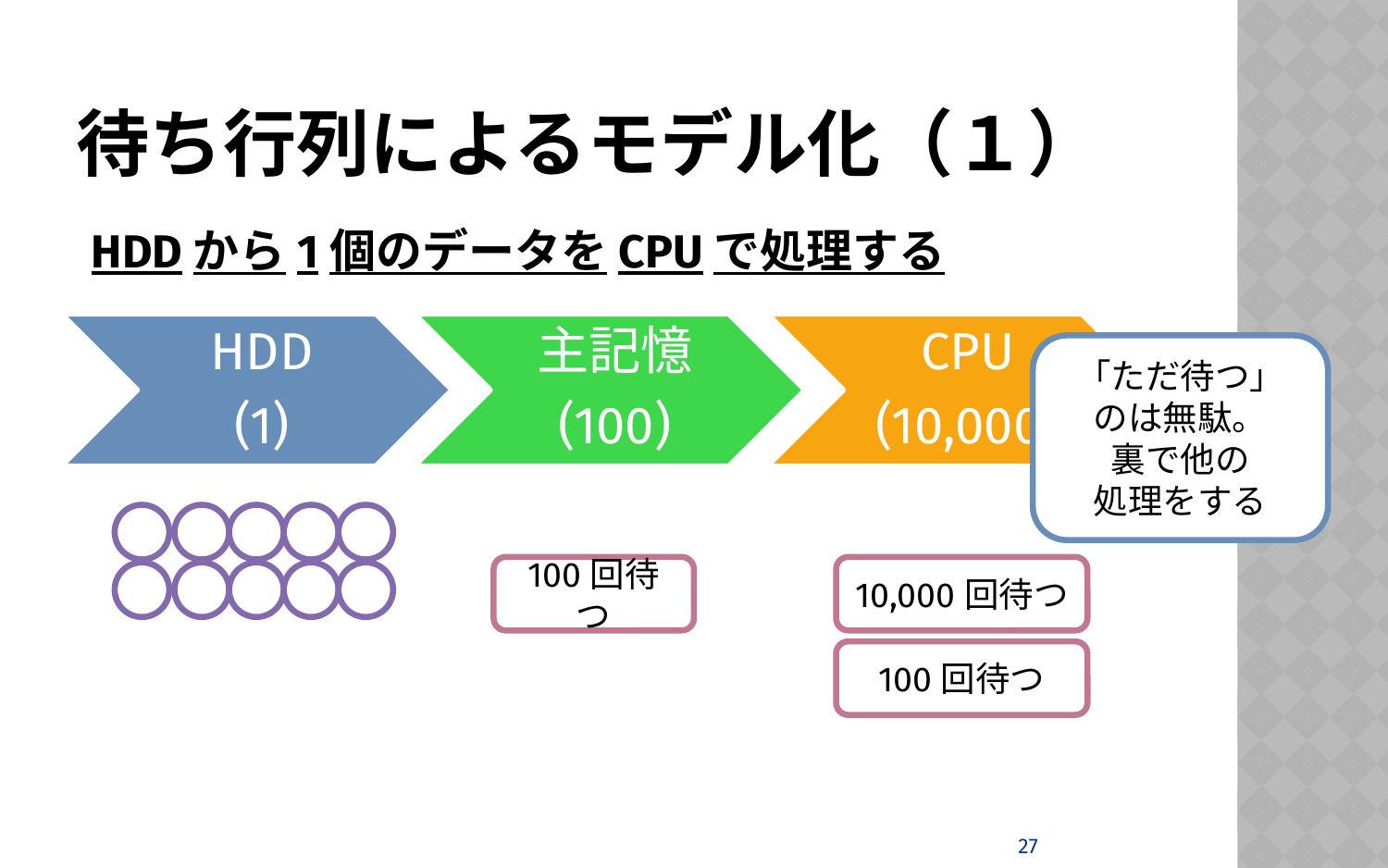

# 待ち行列によるモデル化（１）
HDDから1個のデータをCPUで処理する
HDD
(1)
主記憶
(100)
CPU
(10,000)
「ただ待つ」
のは無駄。
裏で他の
処理をする

100回待つ
10,000回待つ

100回待つ
27